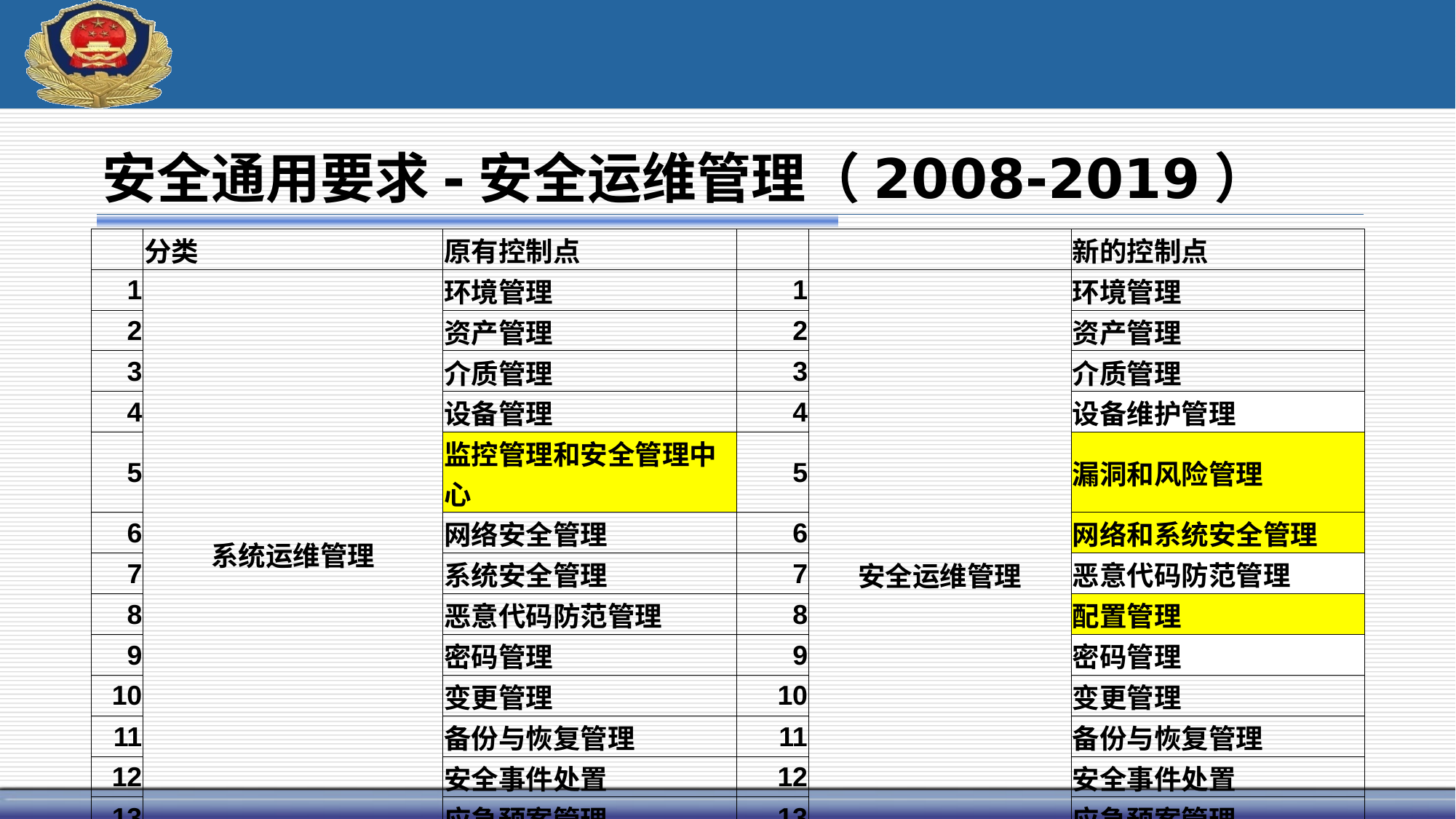

# 安全通用要求-安全运维管理（2008-2019）
|  | 分类 | 原有控制点 |  |  | 新的控制点 |
| --- | --- | --- | --- | --- | --- |
| 1 | 系统运维管理 | 环境管理 | 1 | 安全运维管理 | 环境管理 |
| 2 |  | 资产管理 | 2 |  | 资产管理 |
| 3 |  | 介质管理 | 3 |  | 介质管理 |
| 4 |  | 设备管理 | 4 |  | 设备维护管理 |
| 5 |  | 监控管理和安全管理中心 | 5 |  | 漏洞和风险管理 |
| 6 |  | 网络安全管理 | 6 |  | 网络和系统安全管理 |
| 7 |  | 系统安全管理 | 7 |  | 恶意代码防范管理 |
| 8 |  | 恶意代码防范管理 | 8 |  | 配置管理 |
| 9 |  | 密码管理 | 9 |  | 密码管理 |
| 10 |  | 变更管理 | 10 |  | 变更管理 |
| 11 |  | 备份与恢复管理 | 11 |  | 备份与恢复管理 |
| 12 |  | 安全事件处置 | 12 |  | 安全事件处置 |
| 13 |  | 应急预案管理 | 13 |  | 应急预案管理 |
|  |  |  | 14 |  | 外包运维管理 |